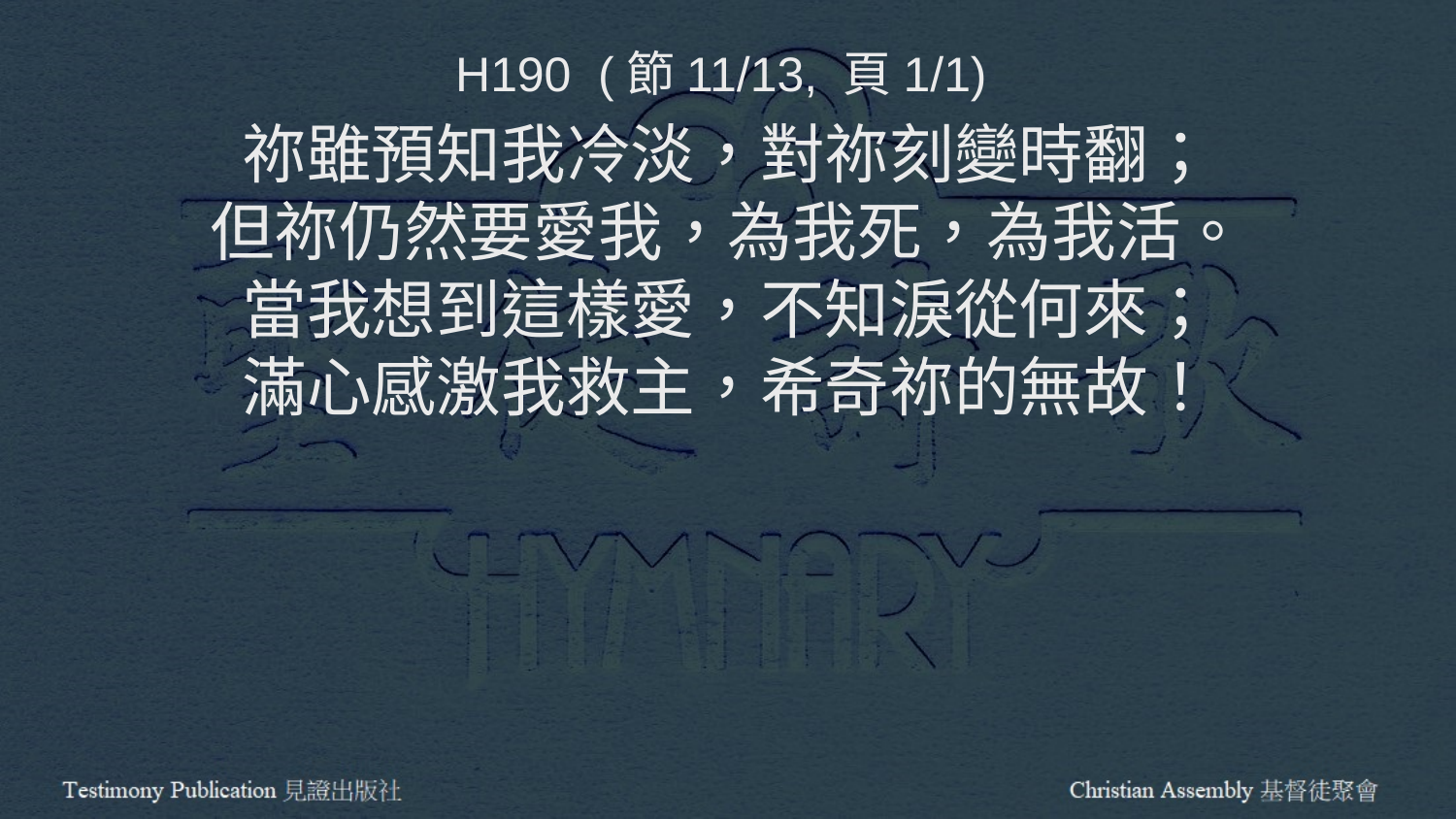

H190  (節11/13, 頁1/1)
祢雖預知我冷淡，對祢刻變時翻；
但祢仍然要愛我，為我死，為我活。
當我想到這樣愛，不知淚從何來；
滿心感激我救主，希奇祢的無故！